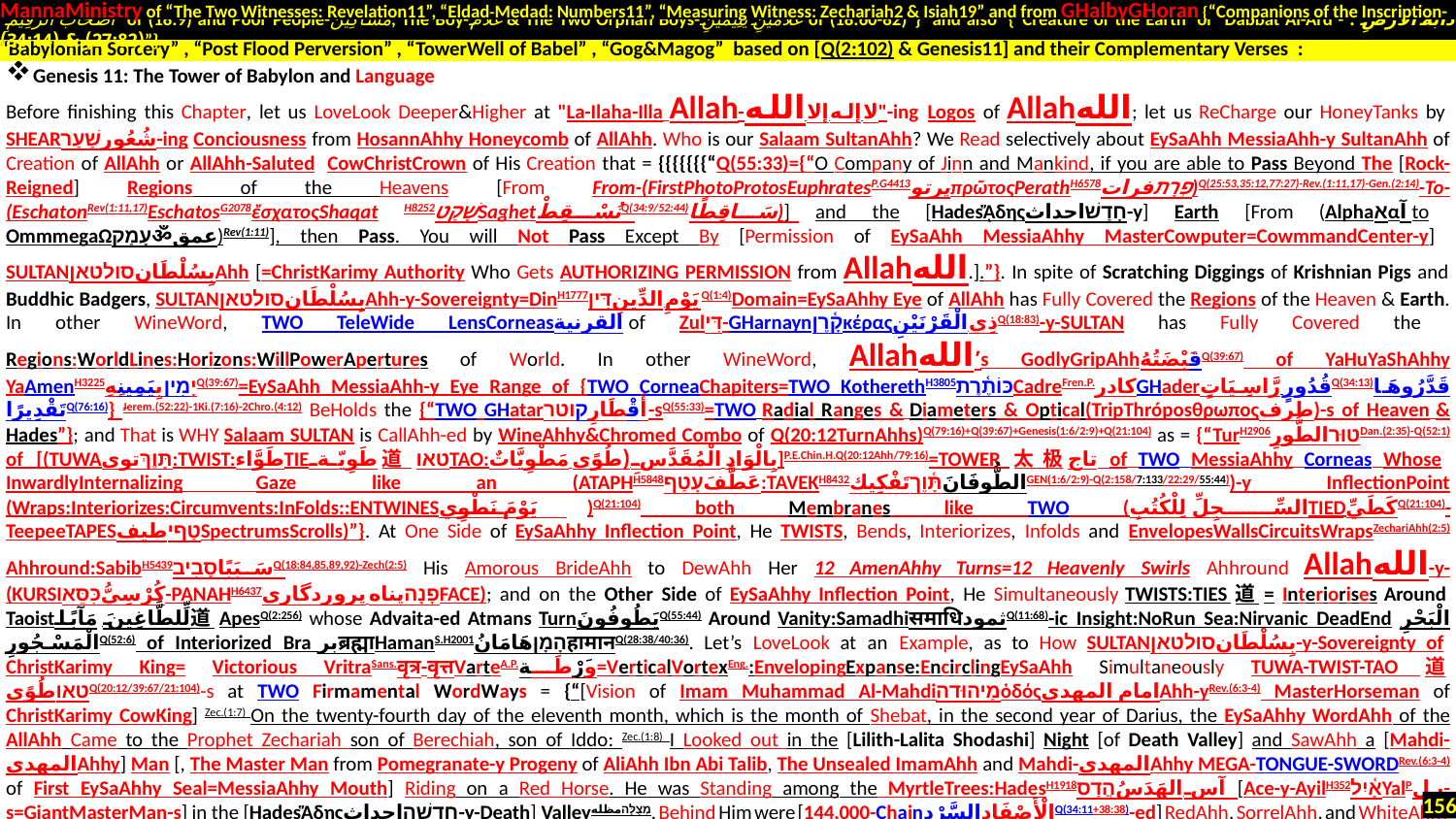

MannaMinistry of “The Two Witnesses: Revelation11”, “Eldad-Medad: Numbers11”, “Measuring Witness: Zechariah2 & Isiah19” and from GHalbyGHoran {“Companions of the Inscription-
 أَصْحَابَ الرَّقِيمِ  of (18:9) and Poor People-مَسَاكِينَ, The Boy-غُلَامُ & The Two Orphan Boys-غُلَامَيْنِ يَتِيمَيْنِ of (18:60-82)”}  and also  {“Creature of the Earth  or  Dabbat Al-Ard - دَابَّةُ الْأَرْضِ : (27:82) & (34:14)”}

Genesis 11: The Tower of Babylon and Language
Before finishing this Chapter, let us LoveLook Deeper&Higher at "La-Ilaha-Illa Allah-لا إله إلا الله"-ing Logos of Allahالله; let us ReCharge our HoneyTanks by SHEARشُعُورשַׁעַר-ing Conciousness from HosannAhhy Honeycomb of AllAhh. Who is our Salaam SultanAhh? We Read selectively about EySaAhh MessiaAhh-y SultanAhh of Creation of AllAhh or AllAhh-Saluted  CowChristCrown of His Creation that = {{{{{{{“Q(55:33)={“O Company of Jinn and Mankind, if you are able to Pass Beyond The [Rock-Reigned] Regions of the Heavens [From From-(FirstPhotoProtosEuphratesP.G4413پرتوπρῶτοςPerathH6578פְרָתفرات)Q(25:53,35:12,77:27)-Rev.(1:11,17)-Gen.(2:14)-To-(EschatonRev(1:11,17)EschatosG2078ἔσχατοςShaqat H8252שָׁקַטSaghetنُسْقِطْQ(34:9/52:44)سَاقِطًا)] and the [Hadesᾍδηςחָדַשׁاحداث-y] Earth [From (Alphaאαآ to OmmmegaΩעָמַקॐعمق)Rev(1:11)], then Pass. You will Not Pass Except By [Permission of EySaAhh MessiaAhhy MasterCowputer=CowmmandCenter-y] SULTANبِسُلْطَانסולטאןAhh [=ChristKarimy Authority Who Gets AUTHORIZING PERMISSION from Allahالله.].”}. In spite of Scratching Diggings of Krishnian Pigs and Buddhic Badgers, SULTANبِسُلْطَانסולטאןAhh-y-Sovereignty=DinH1777يَوْمِ الدِّينِדִּיןQ(1:4)Domain=EySaAhhy Eye of AllAhh has Fully Covered the Regions of the Heaven & Earth. In other WineWord, TWO TeleWide LensCorneasالقرنية of Zulדִּי-GHarnaynקָ֫רֶןκέραςذِي الْقَرْنَيْنِQ(18:83)-y-SULTAN has Fully Covered the Regions:WorldLines:Horizons:WillPowerApertures of World. In other WineWord, Allahالله’s GodlyGripAhhقَبْضَتُهُQ(39:67) of YaHuYaShAhhy YaAmenH3225יָמִיןبِيَمِينِهِQ(39:67)=EySaAhh MessiaAhh-y Eye Range of {TWO CorneaChapiters=TWO KotherethH3805כּוֹתֶ֫רֶתCadreFren.P.کادرGHaderقُدُورٍ رَّاسِيَاتٍQ(34:13)قَدَّرُوهَا تَقْدِيرًاQ(76:16)} Jerem.(52:22)-1Ki.(7:16)-2Chro.(4:12) BeHolds the {“TWO GHatarأَقْطَارِקוטר-sQ(55:33)=TWO Radial Ranges & Diameters & Optical(TripThróposθρωποςطرف)-s of Heaven & Hades”}; and That is WHY Salaam SULTAN is CallAhh-ed by WineAhhy&Chromed Combo of Q(20:12TurnAhhs)Q(79:16)+Q(39:67)+Genesis(1:6/2:9)+Q(21:104) as = {“TurH2906טוּרالطُّورِDan.(2:35)-Q(52:1) of [(TUWAתָּוֶךְتوی:TWIST:طَوَّاءTIEطَوِيّة道טאוTAO:بِالْوَادِ الْمُقَدَّسِ (طُوًى مَطْوِيَّاتٌ]P.E.Chin.H.Q(20:12Ahh/79:16)=TOWER太极تاج of TWO MessiaAhhy Corneas Whose InwardlyInternalizing Gaze like an (ATAPHH5848عَطَّفَעָטַף:TAVEKH8432الطُّوفَانَתָּ֫וֶךتَفْكِيكGEN(1:6/2:9)-Q(2:158/7:133/22:29/55:44))-y InflectionPoint (Wraps:Interiorizes:Circumvents:InFolds::ENTWINESيَوْمَ نَطْوِي)Q(21:104) both Membranes like TWO (السِّجِلِّ لِلْكُتُبِTIEDكَطَيِّQ(21:104)-TeepeeTAPESטַףיطيفSpectrumsScrolls)”}. At One Side of EySaAhhy Inflection Point, He TWISTS, Bends, Interiorizes, Infolds and EnvelopesWallsCircuitsWrapsZechariAhh(2:5) Ahhround:SabibH5439سَبَبًاסָבִיבQ(18:84,85,89,92)-Zech(2:5) His Amorous BrideAhh to DewAhh Her 12 AmenAhhy Turns=12 Heavenly Swirls Ahhround Allahالله-y-(KURSIكُرْسِيُّכִּסֵּא-PANAHH6437פָנָהپناه پروردگاریFACE); and on the Other Side of EySaAhhy Inflection Point, He Simultaneously TWISTS:TIES道= Interiorises Around Taoistلِّلطَّاغِينَ مَآبًا道ApesQ(2:256) whose Advaita-ed Atmans TurnيَطُوفُونَQ(55:44) Around Vanity:SamadhiसमाधिثمودQ(11:68)-ic Insight:NoRun Sea:Nirvanic DeadEnd الْبَحْرِ الْمَسْجُورِQ(52:6) of Interiorized Braبرब्रह्माHamanS.H2001הָמָןهَامَانُहामानQ(28:38/40:36). Let’s LoveLook at an Example, as to How SULTANبِسُلْطَانסולטאן-y-Sovereignty of ChristKarimy King= Victorious VritraSans.वृत्र-वृत्तVarteA.P.وَرْطَة=VerticalVortexEng.:EnvelopingExpanse:EncirclingEySaAhh Simultaneously TUWA-TWIST-TAO道טאוطُوًىQ(20:12/39:67/21:104)-s at TWO Firmamental WordWays = {“[Vision of Imam Muhammad Al-Mahdiמַיהוּדהὁδόςامام المهديAhh-yRev.(6:3-4) MasterHorseman of ChristKarimy CowKing] Zec.(1:7) On the twenty-fourth day of the eleventh month, which is the month of Shebat, in the second year of Darius, the EySaAhhy WordAhh of the AllAhh  Came to the Prophet Zechariah son of Berechiah, son of Iddo: Zec.(1:8) I Looked out in the [Lilith-Lalita Shodashi] Night [of Death Valley] and SawAhh a [Mahdi-المهديAhhy] Man [, The Master Man from Pomegranate-y Progeny of AliAhh Ibn Abi Talib, The Unsealed ImamAhh and Mahdi-المهديAhhy MEGA-TONGUE-SWORDRev.(6:3-4) of First EySaAhhy Seal=MessiaAhhy Mouth] Riding on a Red Horse. He was Standing among the MyrtleTrees:HadesH1918آس-الهَدَسُהֲדַס [Ace-y-AyilH352אָ֫יִלYalPیل-s=GiantMasterMan-s] in the [Hadesᾍδηςחֲדָשָׁהاحداث-y-Death] Valleyמְצֻלָּהمظله. Behind Him were [144,000-ChainالْأَصْفَادِالسَّرْدِQ(34:11+38:38)-ed] RedAhh, SorrelAhh, and WhiteAhhy Horse-SusH5483سُوسَةסוּס-s [of SABAصَبَاحסבאחSabiansצאבאיםالصَّابِئِينَ Q(2:62/5:69/22:17)-y-WindAhh]. Zec.(1:9) I Asked [from EySaAhhy InjilالْإِنجِيلَἀναγγέλλωAngelAhhQ(3:3)], “What are These, my ChristKarim-y CauseKing= my SalaamSpringAhh?
“Babylonian Sorcery” , “Post Flood Perversion” , “TowerWell of Babel” , “Gog&Magog”  based on [Q(2:102) & Genesis11] and their Complementary Verses  :
156